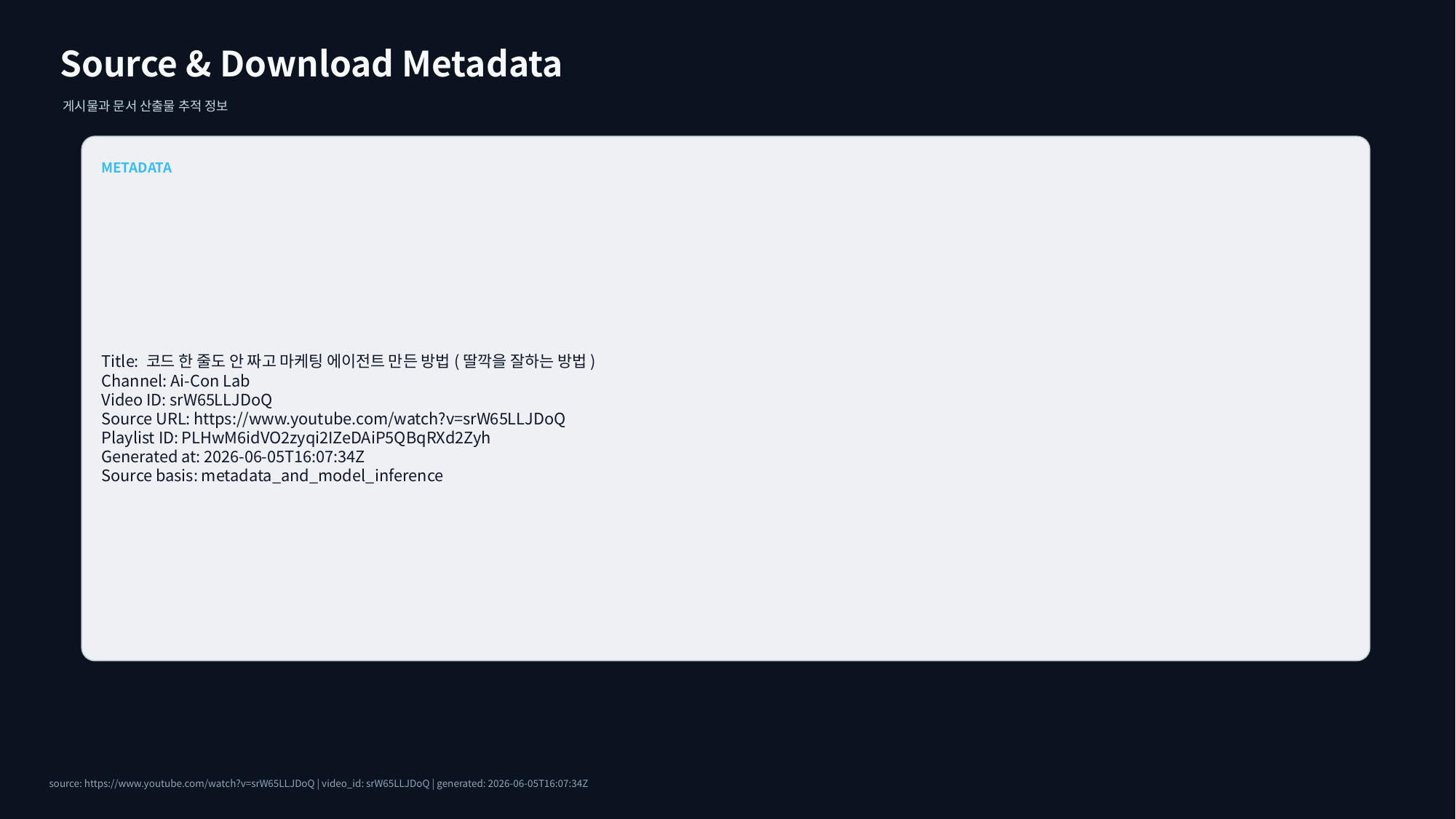

Source & Download Metadata
게시물과 문서 산출물 추적 정보

METADATA
Title: 코드 한 줄도 안 짜고 마케팅 에이전트 만든 방법(딸깍을 잘하는 방법)
Channel: Ai-Con Lab
Video ID: srW65LLJDoQ
Source URL: https://www.youtube.com/watch?v=srW65LLJDoQ
Playlist ID: PLHwM6idVO2zyqi2IZeDAiP5QBqRXd2Zyh
Generated at: 2026-06-05T16:07:34Z
Source basis: metadata_and_model_inference
source: https://www.youtube.com/watch?v=srW65LLJDoQ | video_id: srW65LLJDoQ | generated: 2026-06-05T16:07:34Z